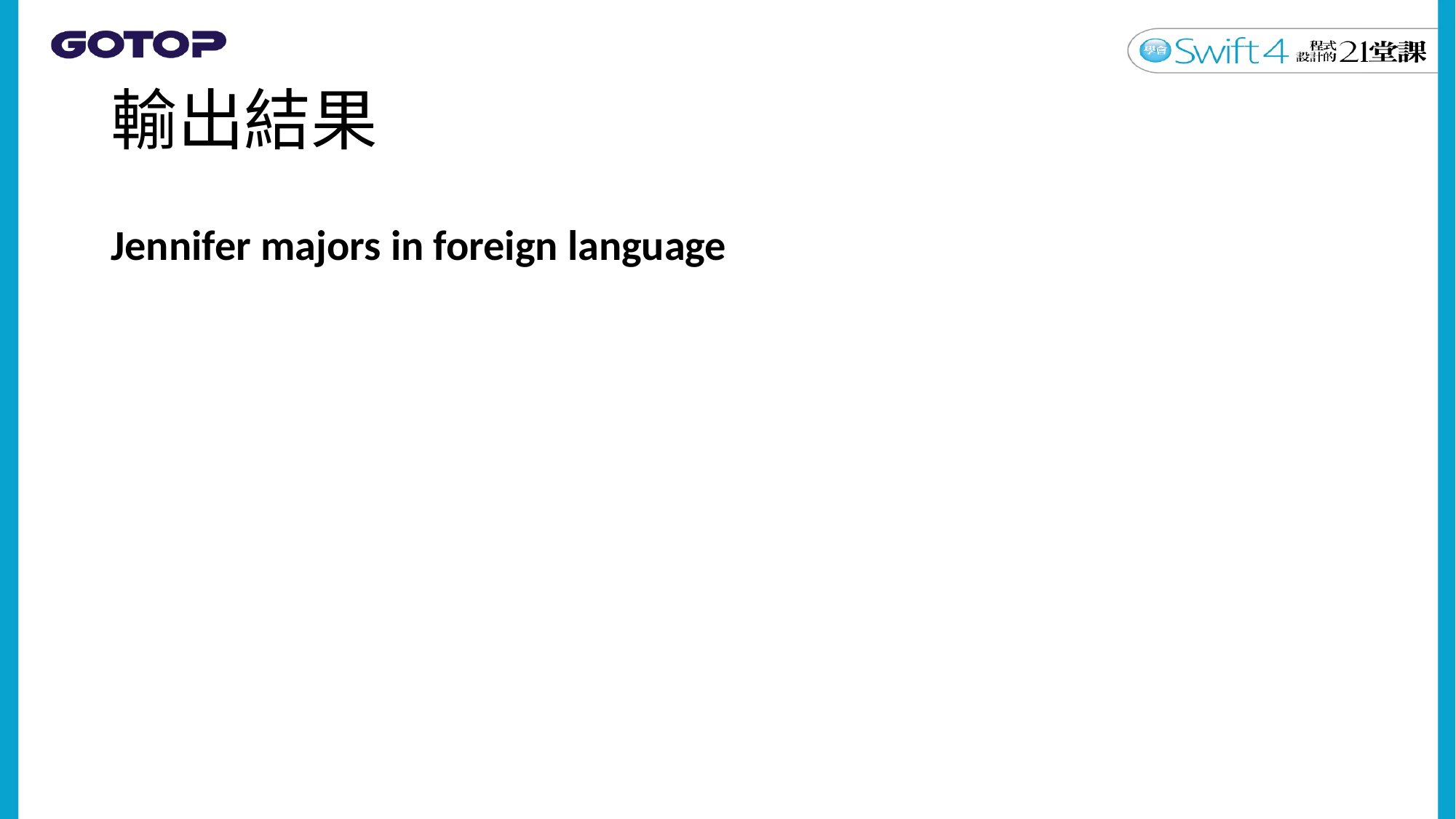

# 輸出結果
Jennifer majors in foreign language